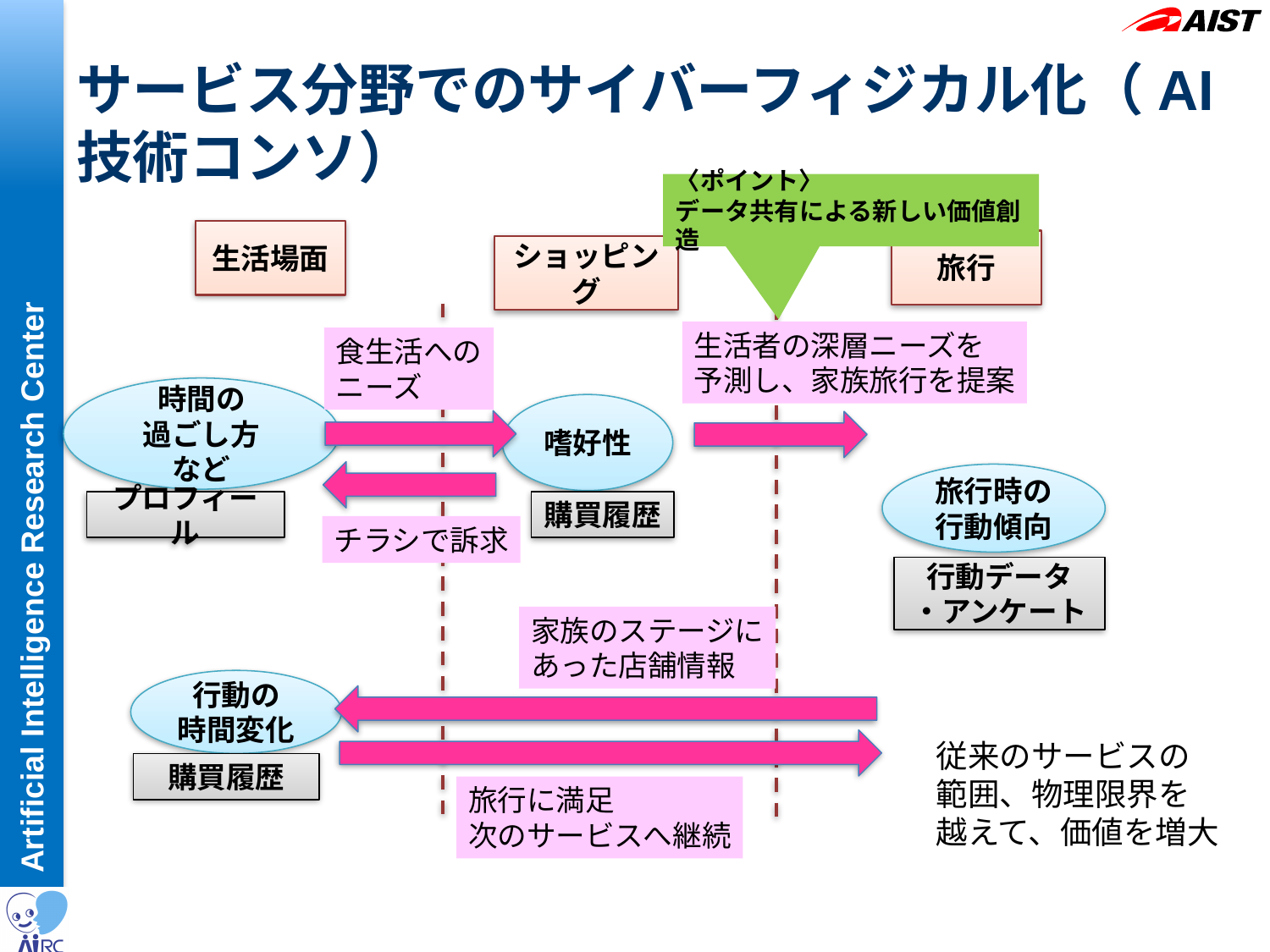

# サービス分野でのサイバーフィジカル化（AI技術コンソ）
〈ポイント〉
データ共有による新しい価値創造
生活場面
旅行
ショッピング
生活者の深層ニーズを
予測し、家族旅行を提案
食生活への
ニーズ
時間の
過ごし方
など
嗜好性

旅行時の
行動傾向
プロフィール
購買履歴
チラシで訴求
行動データ
・アンケート
家族のステージに
あった店舗情報
行動の
時間変化

従来のサービスの
範囲、物理限界を
越えて、価値を増大

購買履歴
旅行に満足
次のサービスへ継続